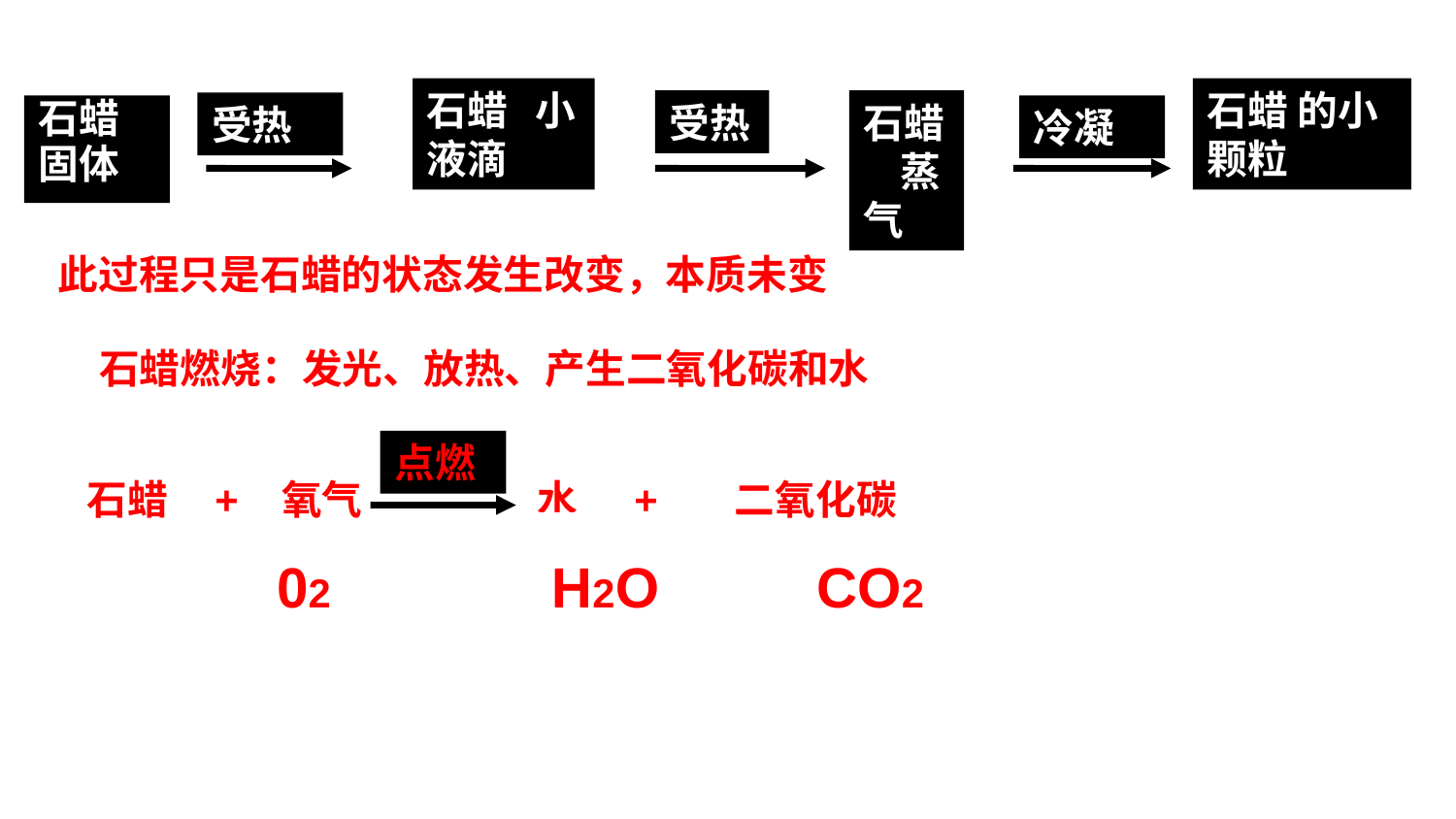

石蜡   小液滴
石蜡 的小颗粒
受热
石蜡     蒸气
受热
冷凝
石蜡
固体

此过程只是石蜡的状态发生改变，本质未变
石蜡燃烧：发光、放热、产生二氧化碳和水
点燃
石蜡    +   氧气                   水     +      二氧化碳
                 02              H2O          CO2